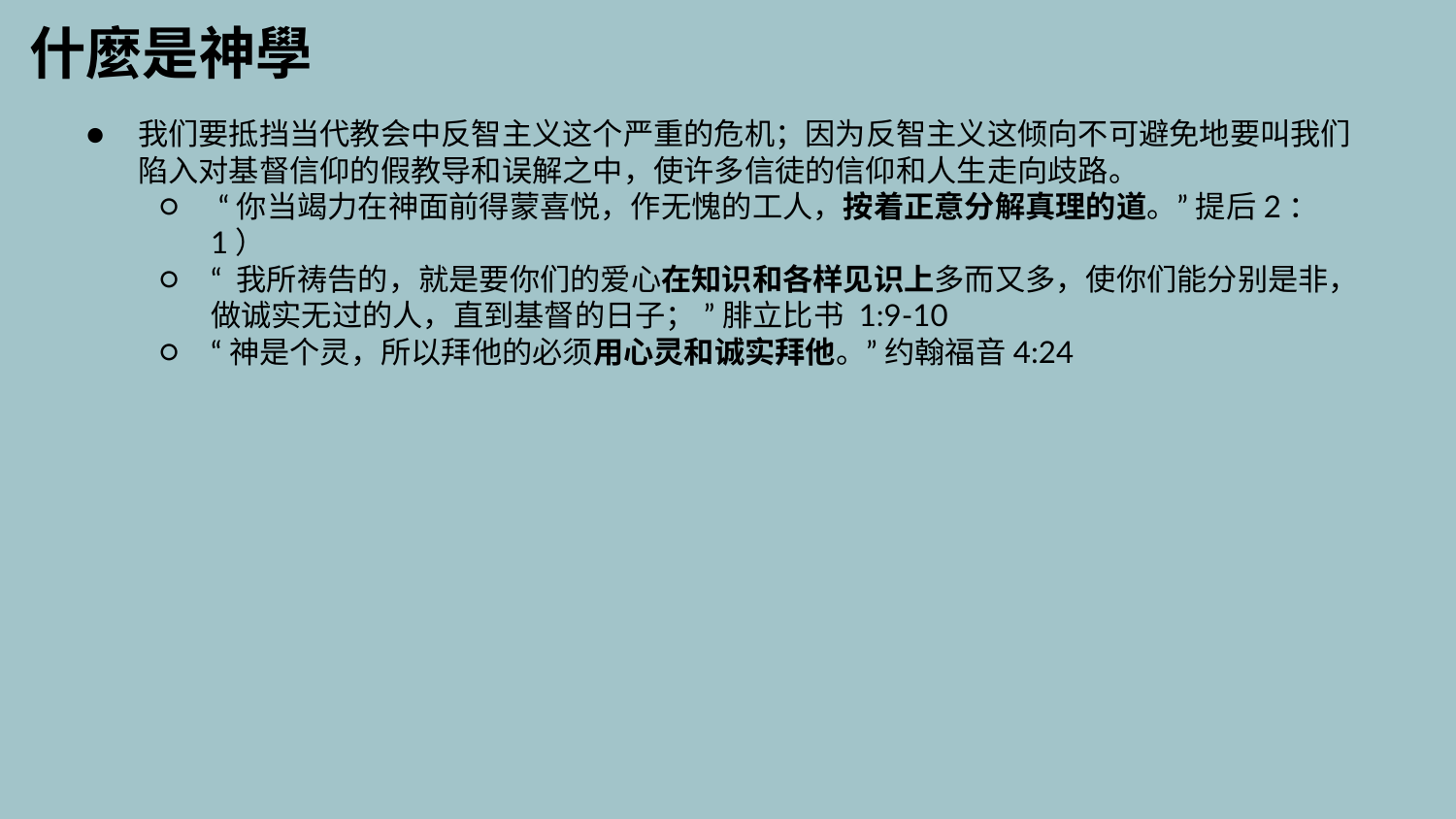

什麼是神學
我们要抵挡当代教会中反智主义这个严重的危机；因为反智主义这倾向不可避免地要叫我们陷入对基督信仰的假教导和误解之中，使许多信徒的信仰和人生走向歧路。
 “你当竭力在神面前得蒙喜悦，作无愧的工人，按着正意分解真理的道。” 提后2：1）
“ 我所祷告的，就是要你们的爱心在知识和各样见识上多而又多，使你们能分别是非，做诚实无过的人，直到基督的日子； ” 腓立比书 1:9-10
“神是个灵，所以拜他的必须用心灵和诚实拜他。” 约翰福音4:24